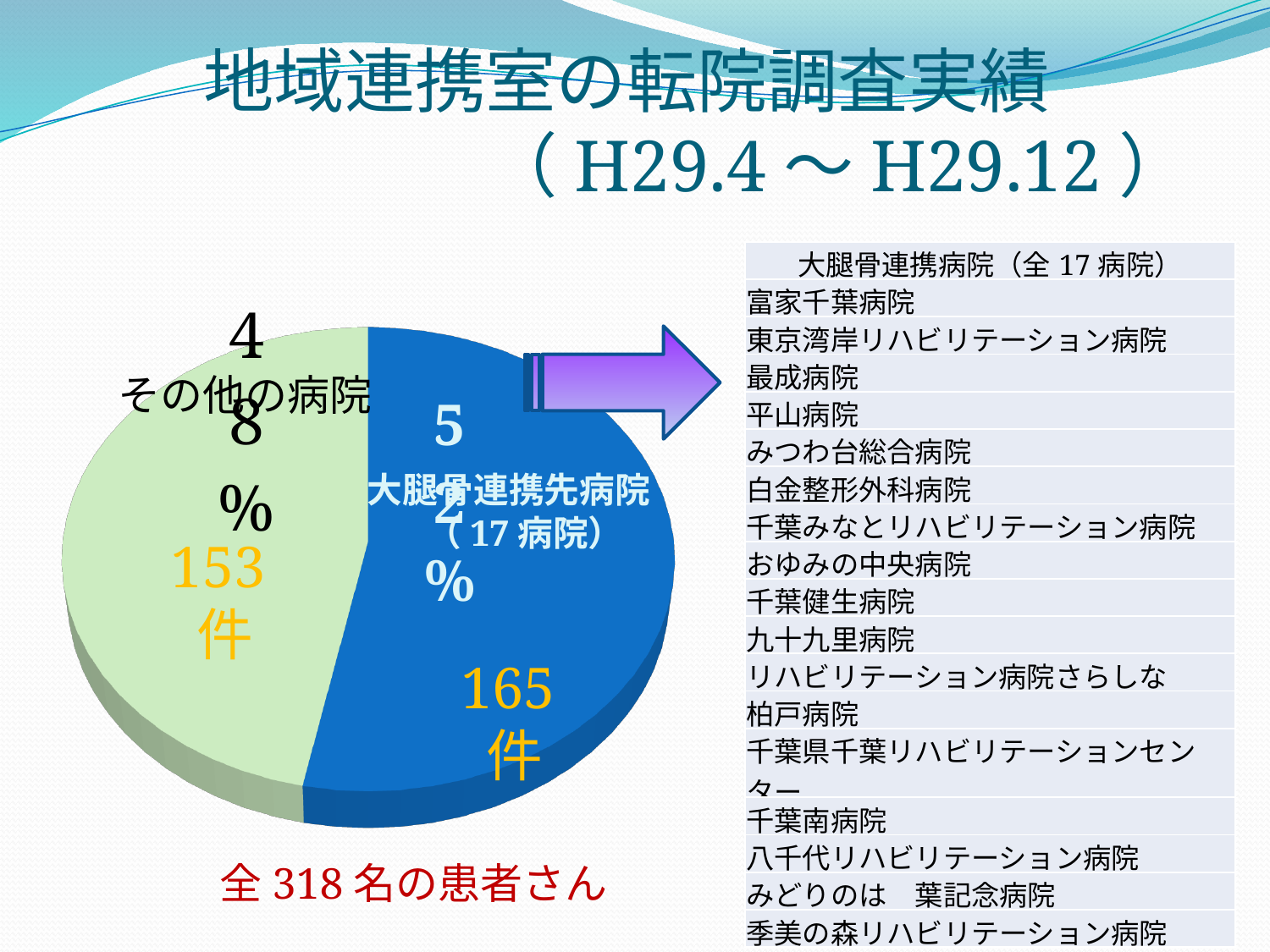

# 地域連携室の転院調査実績 　　　　　　（H29.4～H29.12）

[unsupported chart]

| 大腿骨連携病院（全17病院） |
| --- |
| 富家千葉病院 |
| 東京湾岸リハビリテーション病院 |
| 最成病院 |
| 平山病院 |
| みつわ台総合病院 |
| 白金整形外科病院 |
| 千葉みなとリハビリテーション病院 |
| おゆみの中央病院 |
| 千葉健生病院 |
| 九十九里病院 |
| リハビリテーション病院さらしな |
| 柏戸病院 |
| 千葉県千葉リハビリテーションセンター |
| 千葉南病院 |
| 八千代リハビリテーション病院 |
| みどりのは　葉記念病院 |
| 季美の森リハビリテーション病院 |

その他の病院
大腿骨連携先病院
（17病院）
153件
165件
全318名の患者さん